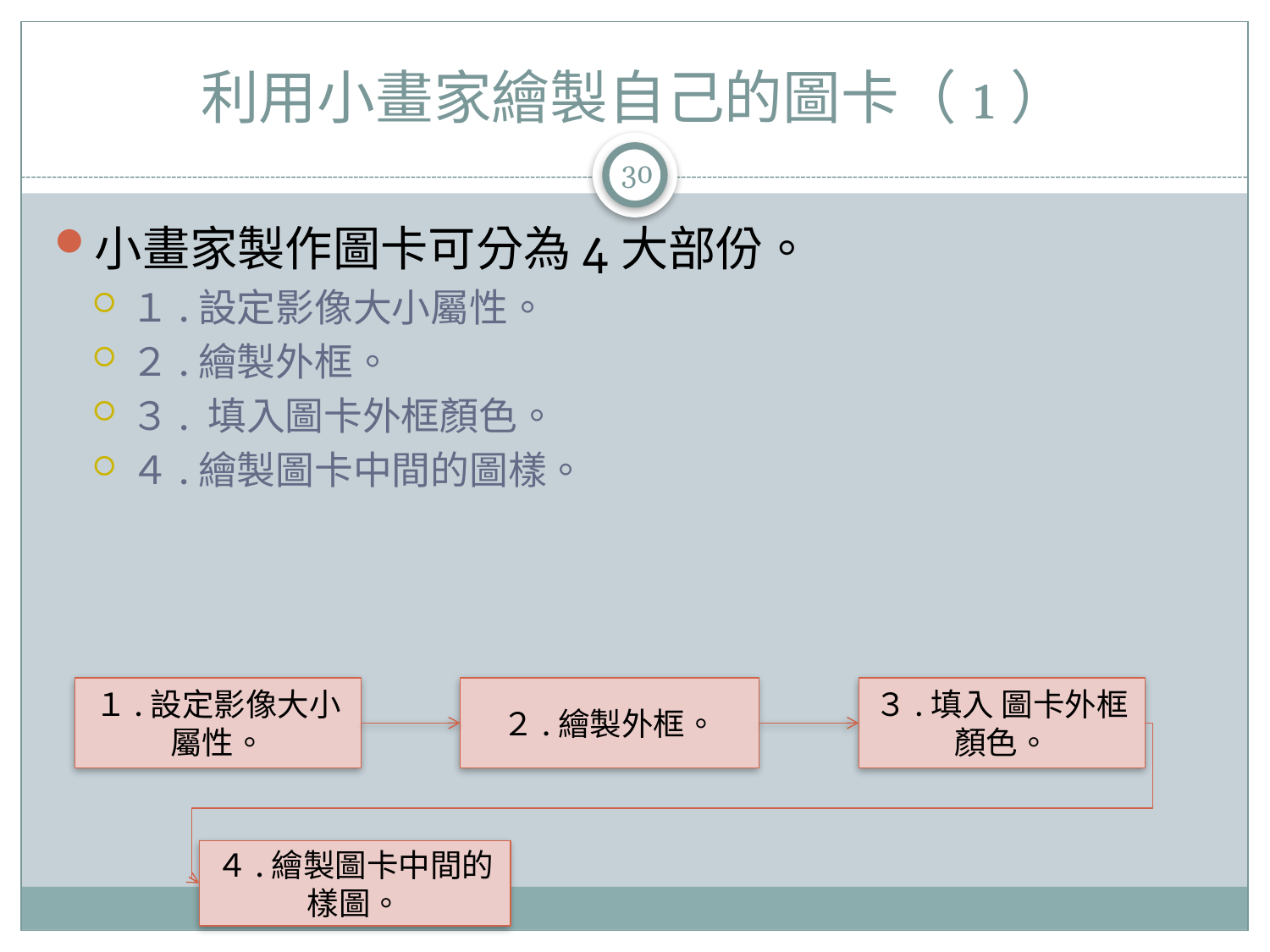

# 利用小畫家繪製自己的圖卡（1）
30
小畫家製作圖卡可分為4大部份。
１.設定影像大小屬性。
２.繪製外框。
３. 填入圖卡外框顏色。
４.繪製圖卡中間的圖樣。
１.設定影像大小屬性。
２.繪製外框。
３.填入 圖卡外框顏色。
４.繪製圖卡中間的樣圖。